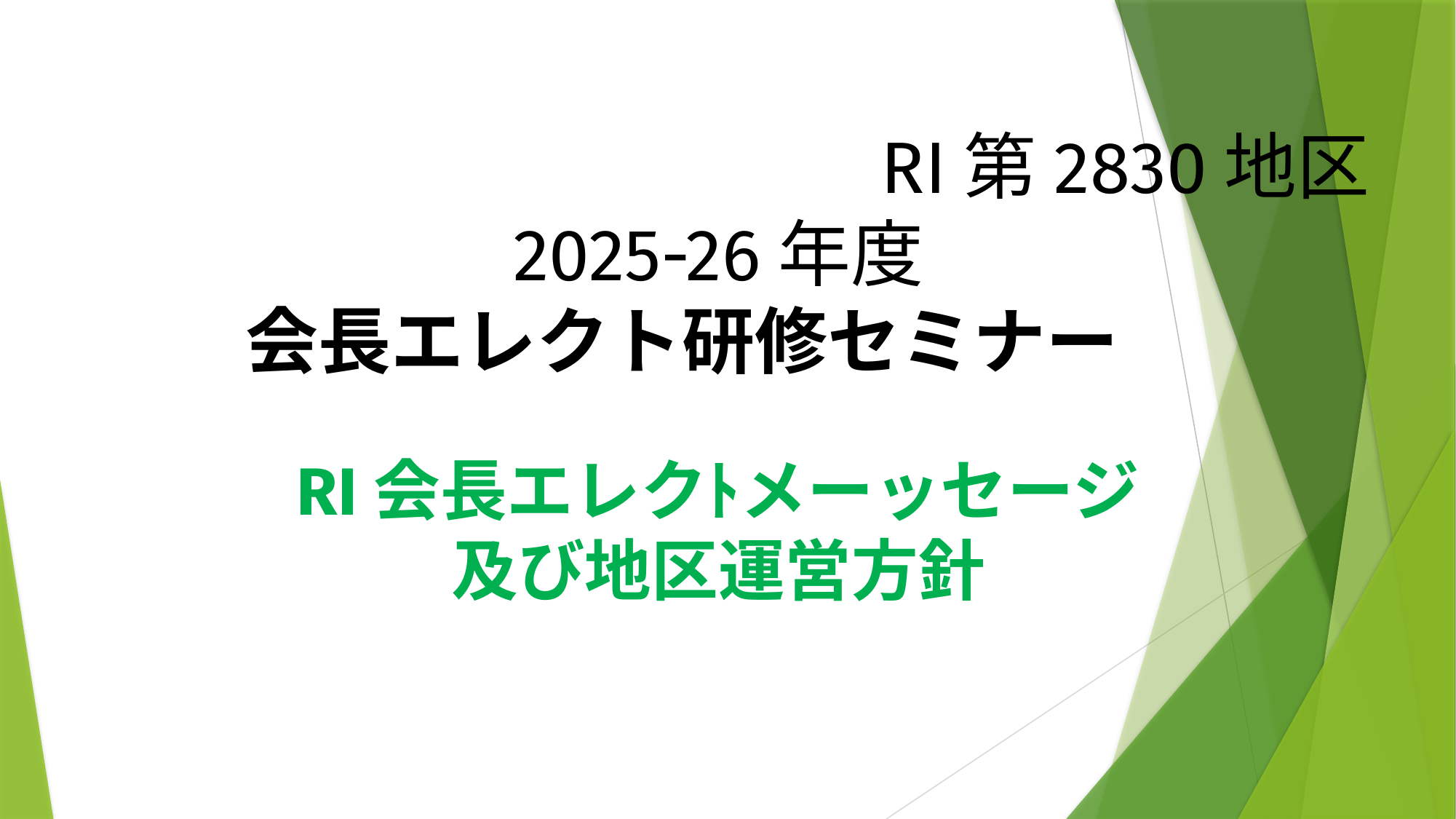

# RI第2830地区2025-26年度 会長エレクト研修セミナー　 RI会長エレクﾄメーッセージ 及び地区運営方針